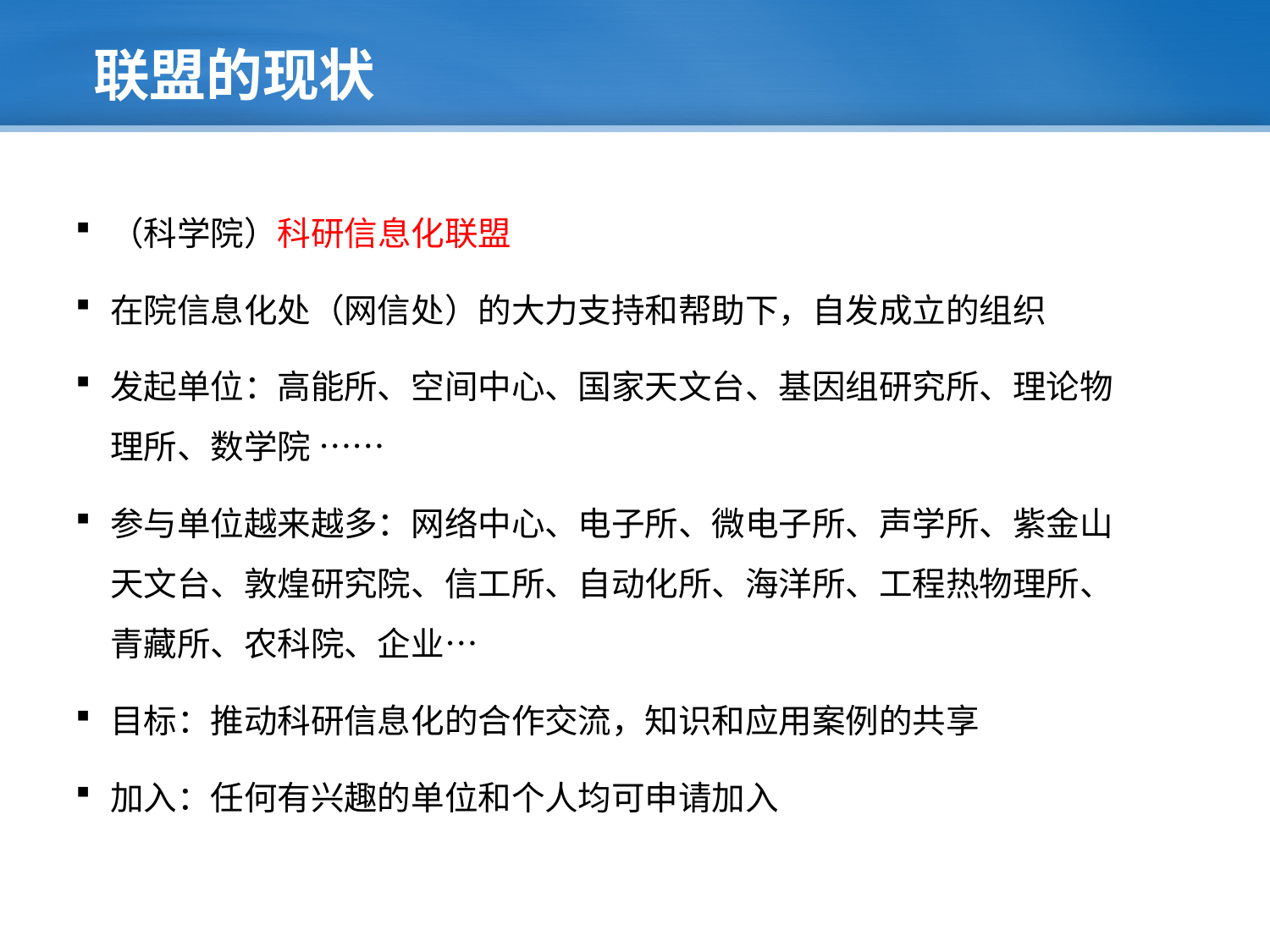

# 联盟的现状
（科学院）科研信息化联盟
在院信息化处（网信处）的大力支持和帮助下，自发成立的组织
发起单位：高能所、空间中心、国家天文台、基因组研究所、理论物理所、数学院 ……
参与单位越来越多：网络中心、电子所、微电子所、声学所、紫金山天文台、敦煌研究院、信工所、自动化所、海洋所、工程热物理所、青藏所、农科院、企业…
目标：推动科研信息化的合作交流，知识和应用案例的共享
加入：任何有兴趣的单位和个人均可申请加入